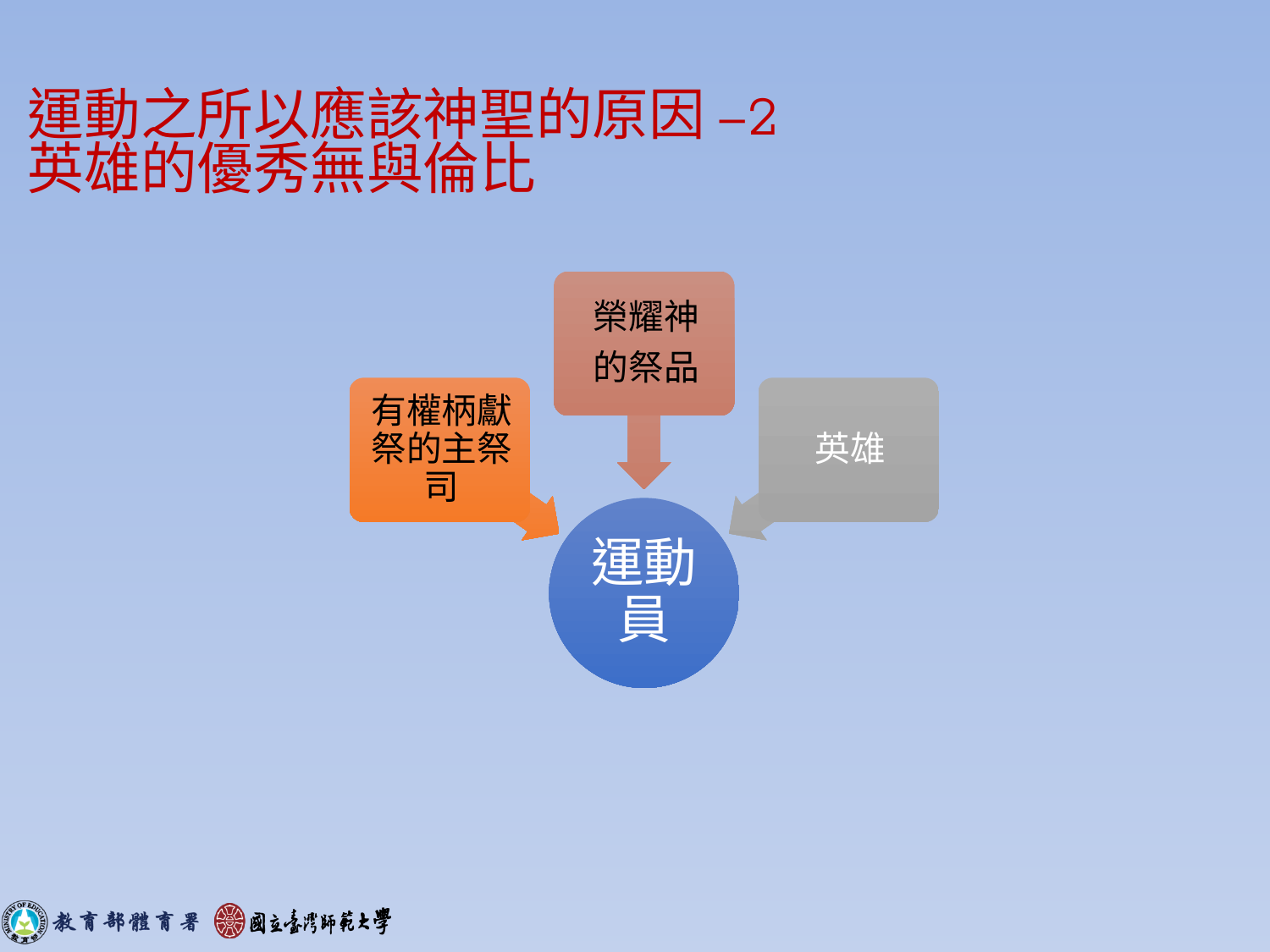

運動之所以應該神聖的原因-2
英雄的優秀無與倫比
運動員
有權柄獻祭的主祭司
榮耀神
的祭品
英雄